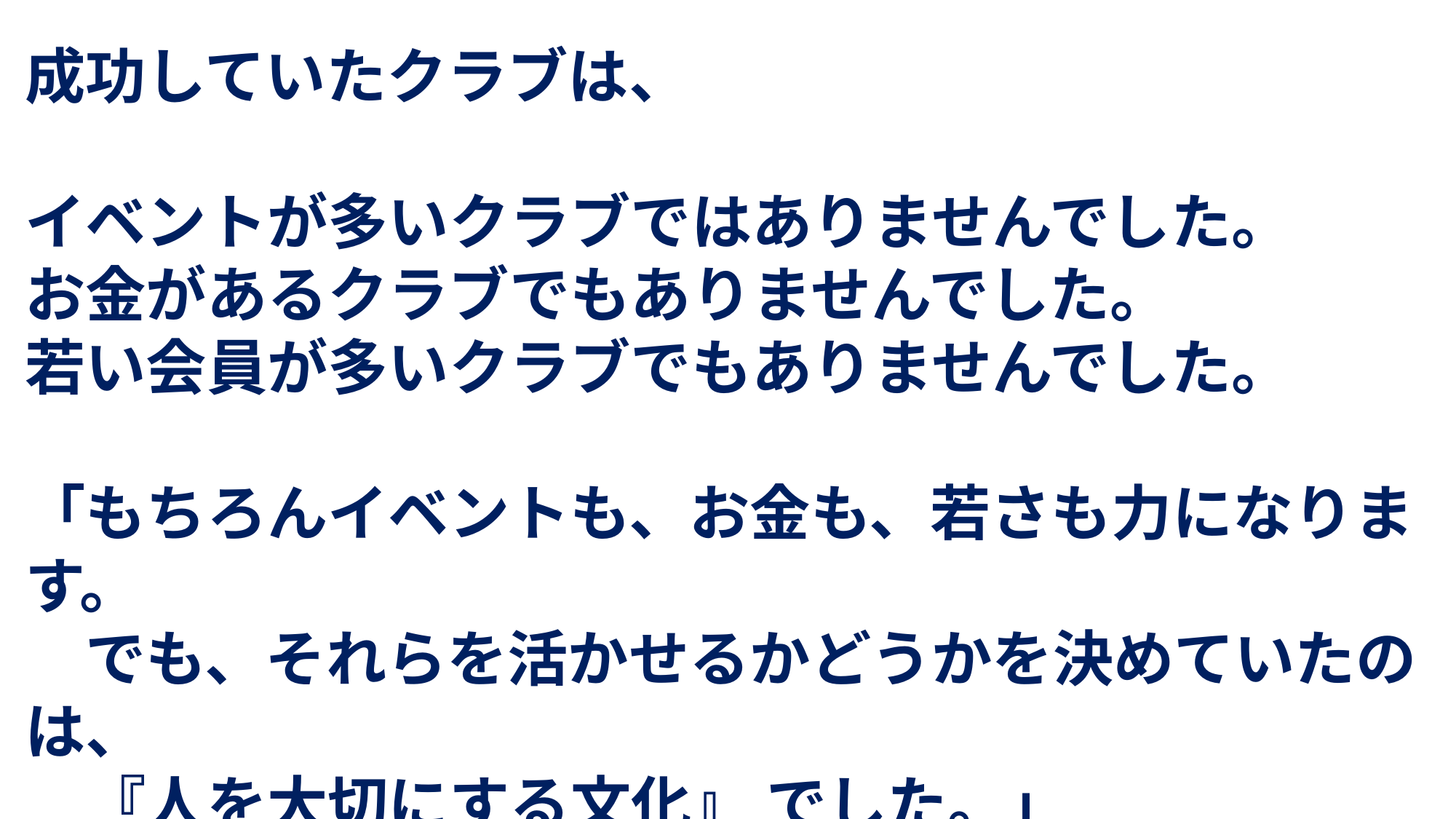

成功していたクラブは、

イベントが多いクラブではありませんでした。
お金があるクラブでもありませんでした。
若い会員が多いクラブでもありませんでした。

「もちろんイベントも、お金も、若さも力になります。
　でも、それらを活かせるかどうかを決めていたのは、
　『人を大切にする文化』 でした。」
共通していたのは、「人を大切にする文化」でした。